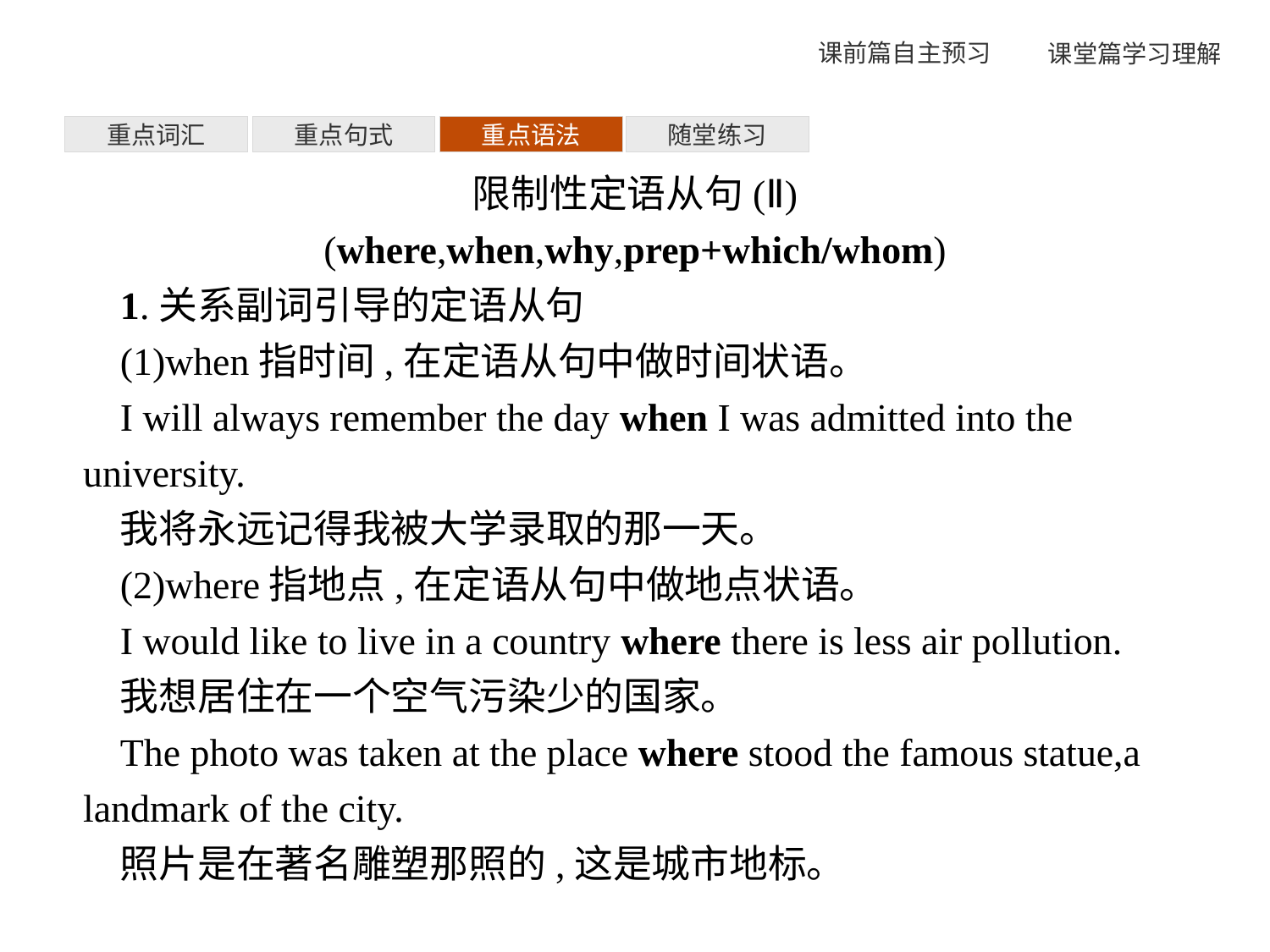

重点词汇
重点句式
重点语法
随堂练习
限制性定语从句(Ⅱ)
(where,when,why,prep+which/whom)
1.关系副词引导的定语从句
(1)when指时间,在定语从句中做时间状语。
I will always remember the day when I was admitted into the university.
我将永远记得我被大学录取的那一天。
(2)where指地点,在定语从句中做地点状语。
I would like to live in a country where there is less air pollution.
我想居住在一个空气污染少的国家。
The photo was taken at the place where stood the famous statue,a landmark of the city.
照片是在著名雕塑那照的,这是城市地标。